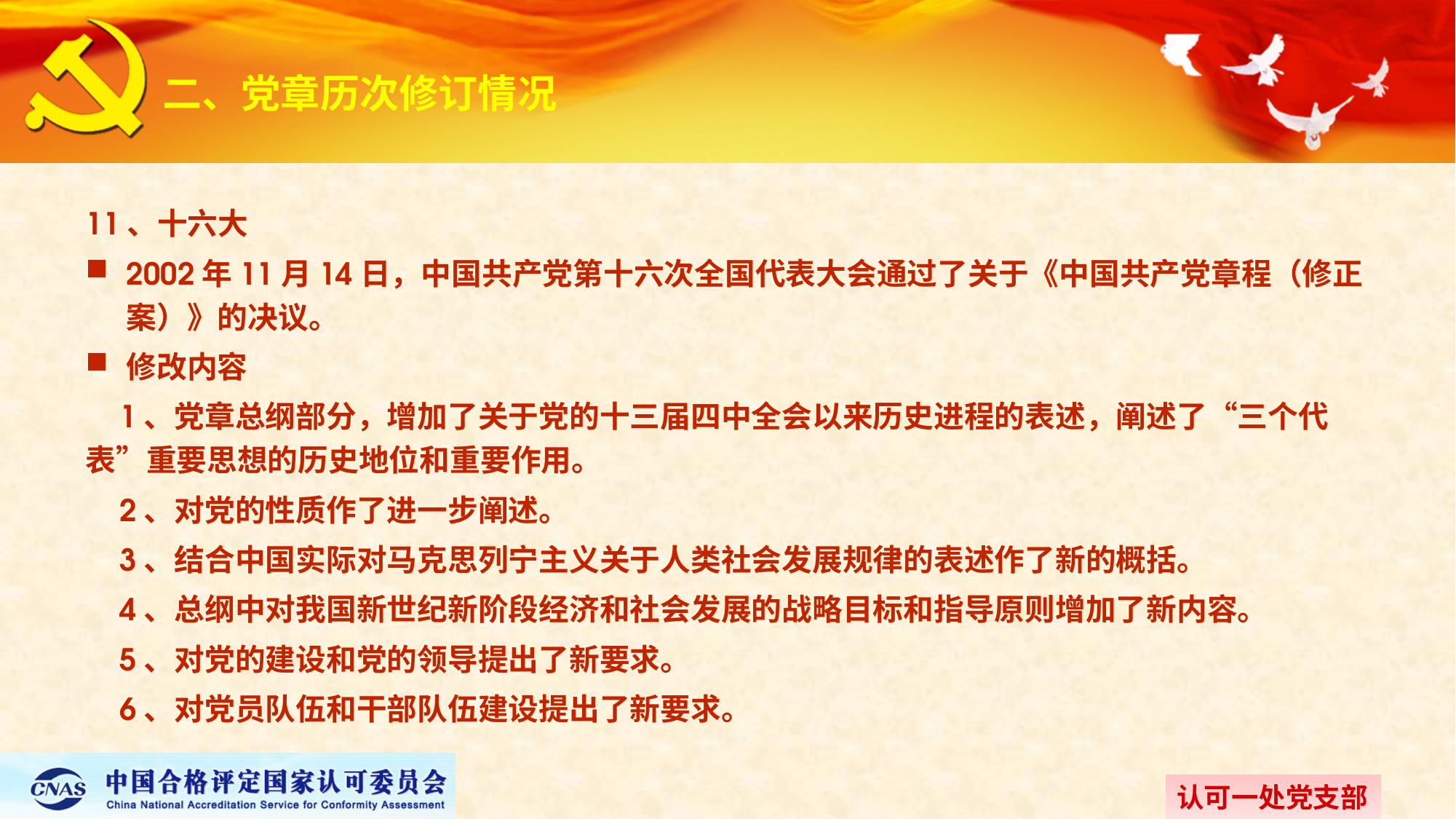

# 二、党章历次修订情况
11、十六大
2002年11月14日，中国共产党第十六次全国代表大会通过了关于《中国共产党章程（修正案）》的决议。
修改内容
    1、党章总纲部分，增加了关于党的十三届四中全会以来历史进程的表述，阐述了“三个代表”重要思想的历史地位和重要作用。
    2、对党的性质作了进一步阐述。
    3、结合中国实际对马克思列宁主义关于人类社会发展规律的表述作了新的概括。
    4、总纲中对我国新世纪新阶段经济和社会发展的战略目标和指导原则增加了新内容。
    5、对党的建设和党的领导提出了新要求。
    6、对党员队伍和干部队伍建设提出了新要求。